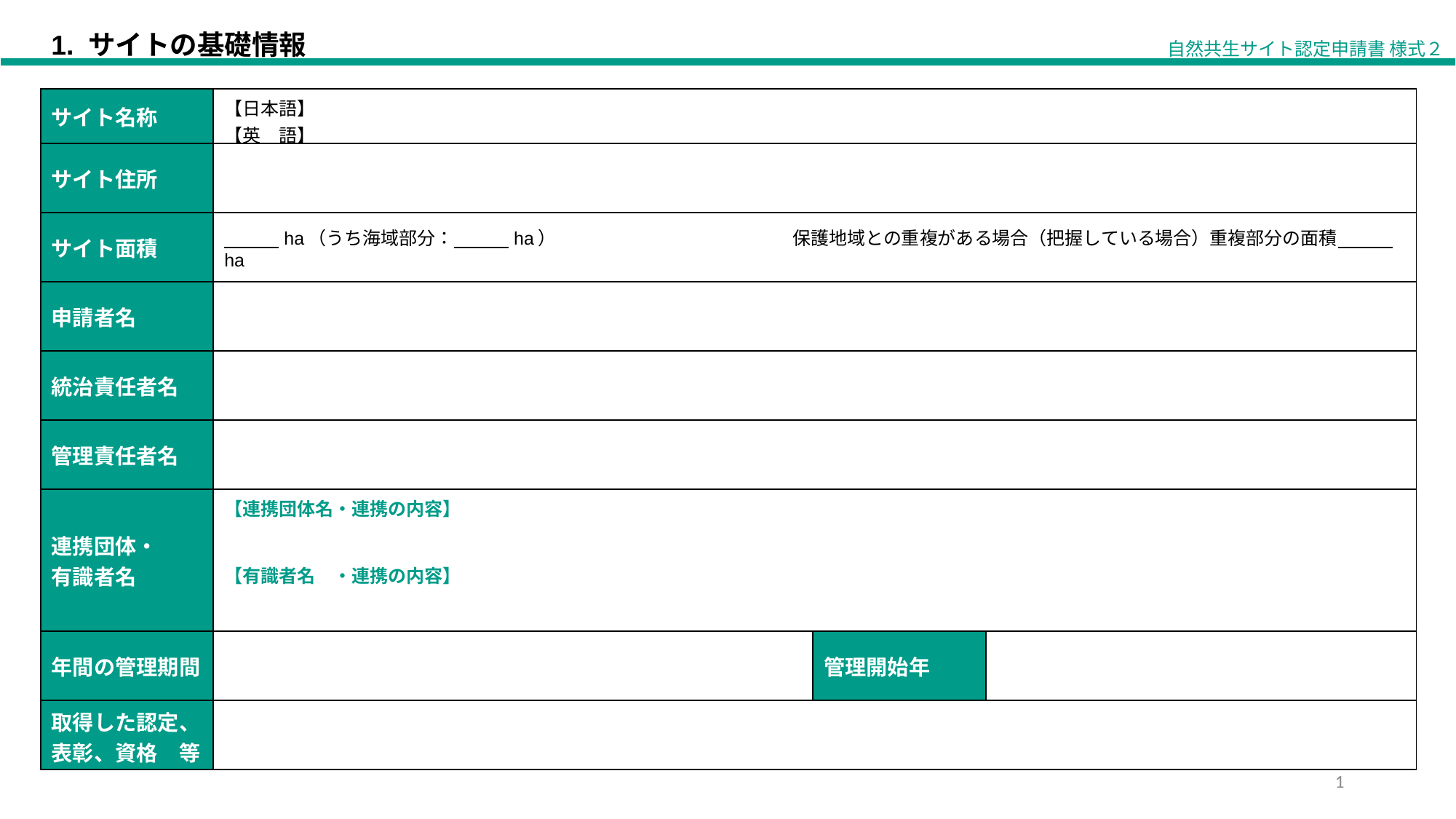

1. サイトの基礎情報
自然共生サイト認定申請書 様式２

| サイト名称 | 【日本語】 【英　語】 |  |  |
| --- | --- | --- | --- |
| サイト住所 |  |  |  |
| サイト面積 | ha（うち海域部分：　　　ha）　　　　　　　　　　　　　保護地域との重複がある場合（把握している場合）重複部分の面積　　　ha |  |  |
| 申請者名 |  |  |  |
| 統治責任者名 |  |  |  |
| 管理責任者名 |  |  |  |
| 連携団体・ 有識者名 | 【連携団体名・連携の内容】 【有識者名　・連携の内容】 |  |  |
| 年間の管理期間 |  | 管理開始年 |  |
| 取得した認定、表彰、資格　等 |  |  |  |
申請者：
【申請者名をここに記入】

1